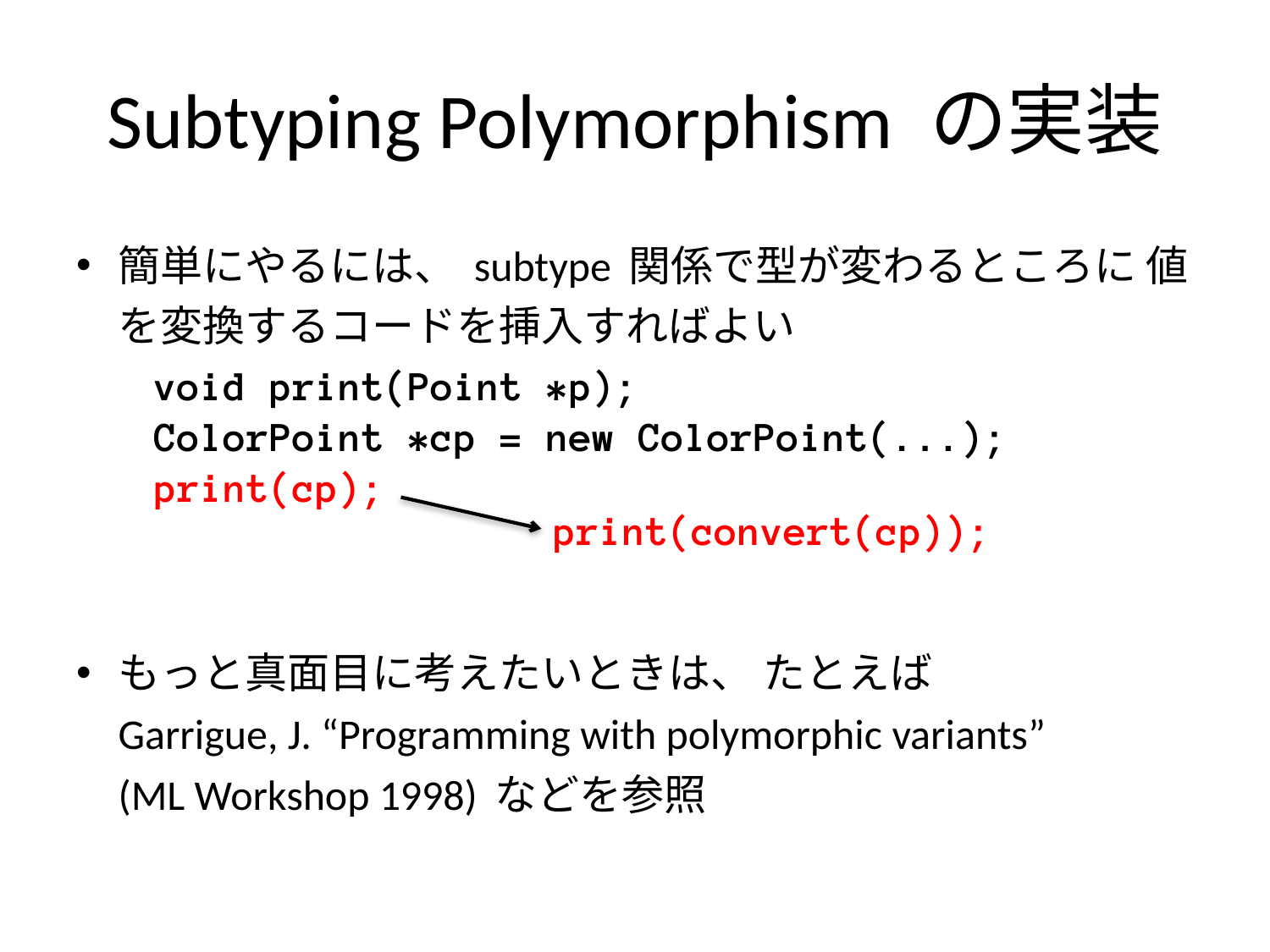

# Subtyping Polymorphism の実装
簡単にやるには、 subtype 関係で型が変わるところに 値を変換するコードを挿入すればよい

もっと真面目に考えたいときは、 たとえば
Garrigue, J. “Programming with polymorphic variants”
(ML Workshop 1998) などを参照
void print(Point *p);
ColorPoint *cp = new ColorPoint(...);
print(cp);
print(convert(cp));